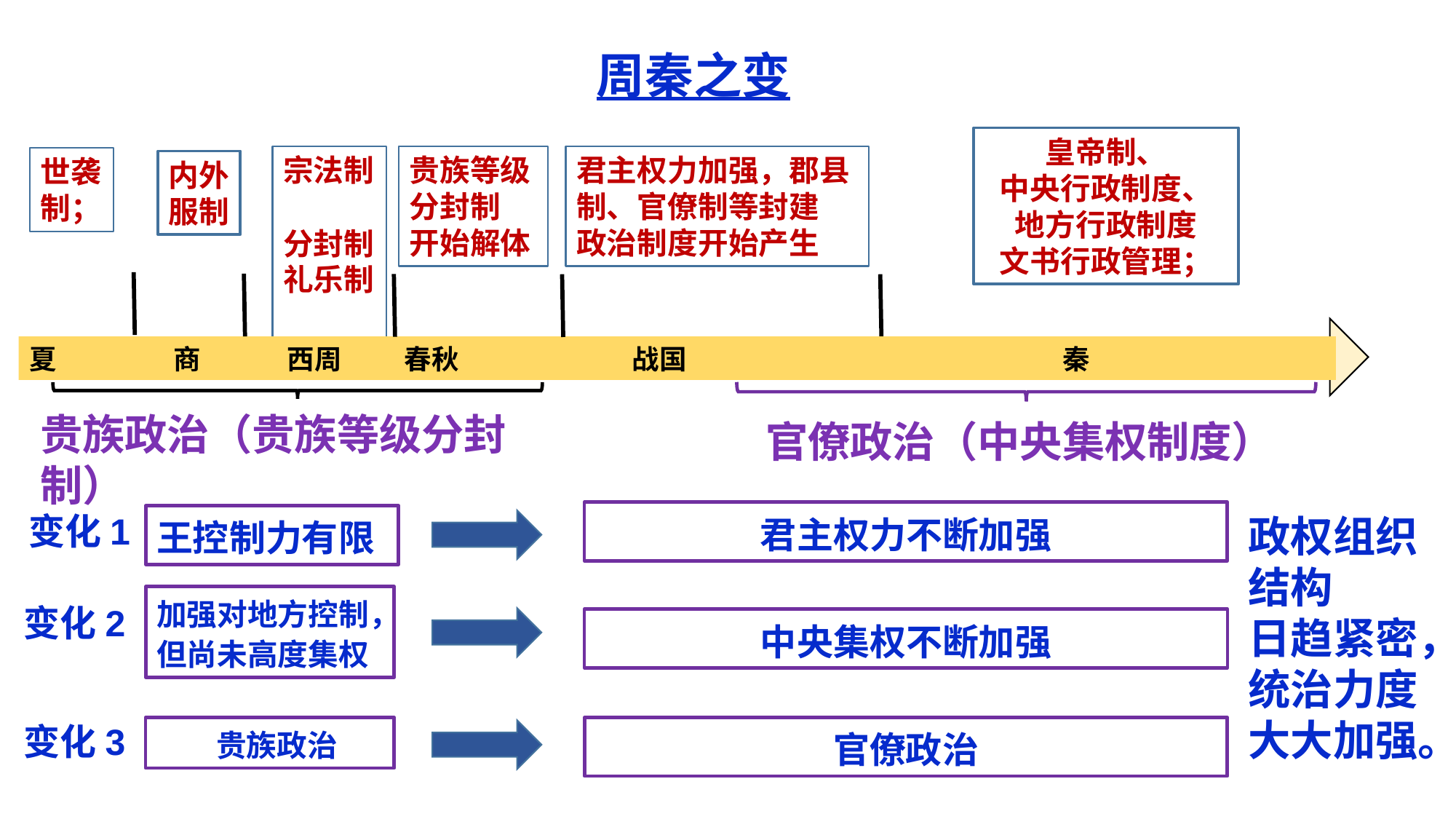

周秦之变

皇帝制、
中央行政制度、
地方行政制度
文书行政管理；

贵族等级
分封制
开始解体
君主权力加强，郡县制、官僚制等封建
政治制度开始产生
宗法制
分封制
礼乐制
世官制
世袭
制；
内外
服制

夏                   商              西周          春秋                            战国                                                             秦
贵族政治（贵族等级分封制）
官僚政治（中央集权制度）
君主权力不断加强
变化1
政权组织结构
日趋紧密，
统治力度
大大加强。
王控制力有限

加强对地方控制，
但尚未高度集权
变化2

中央集权不断加强
变化3
 贵族政治
官僚政治